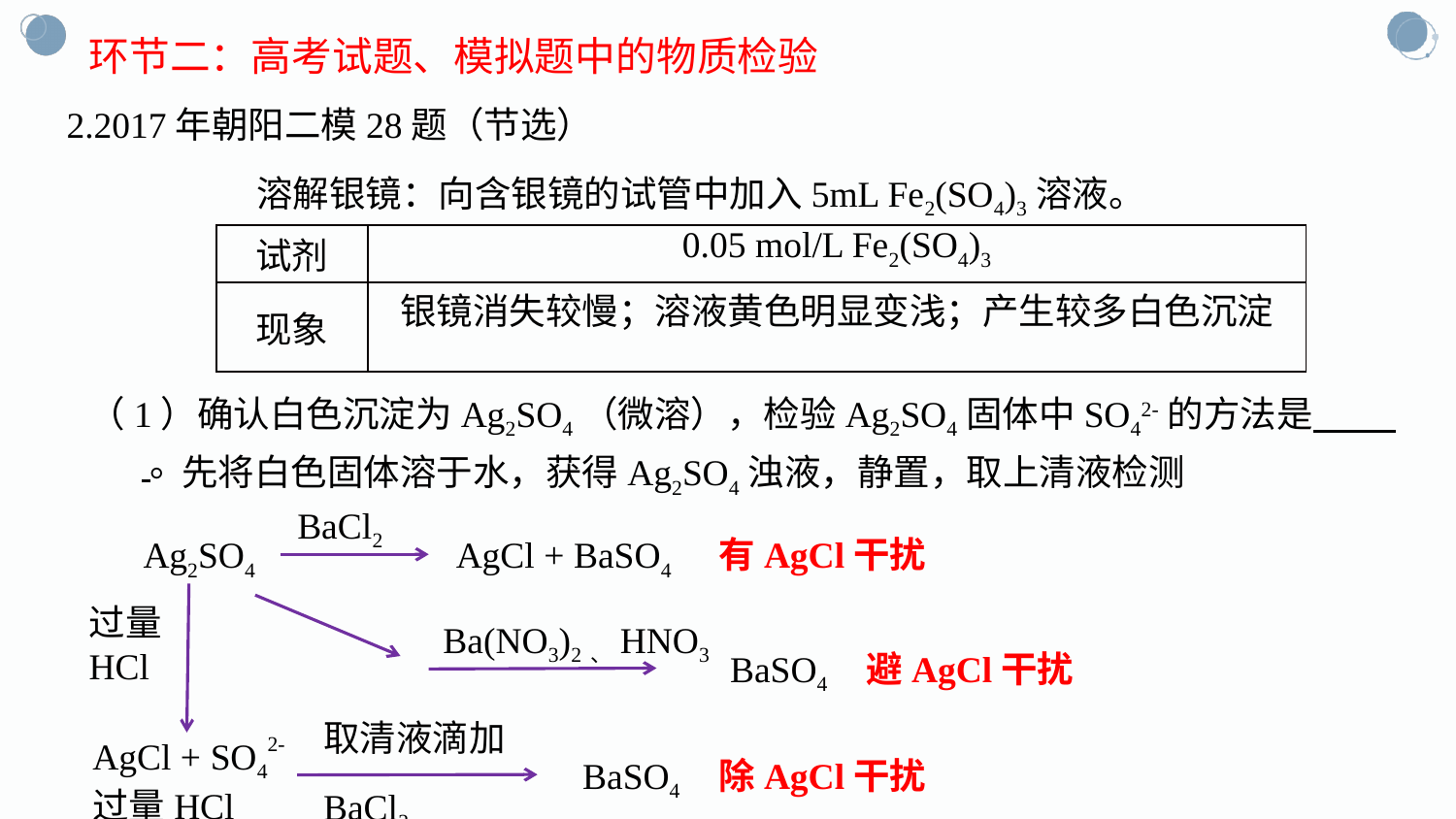

环节二：高考试题、模拟题中的物质检验
2.2017年朝阳二模28题（节选）
                      溶解银镜：向含银镜的试管中加入5mL Fe2(SO4)3溶液。
| 试剂 | 0.05 mol/L Fe2(SO4)3 |
| --- | --- |
| 现象 | 银镜消失较慢；溶液黄色明显变浅；产生较多白色沉淀 |
（1）确认白色沉淀为Ag2SO4（微溶），检验Ag2SO4固体中SO42-的方法是            。
先将白色固体溶于水，获得Ag2SO4浊液，静置，取上清液检测
   BaCl2
Ag2SO4
AgCl + BaSO4
有AgCl干扰
过量
HCl
取清液滴加
BaCl2
AgCl + SO42-
过量HCl
BaSO4
Ba(NO3)2、HNO3
BaSO4
避AgCl干扰
除AgCl干扰